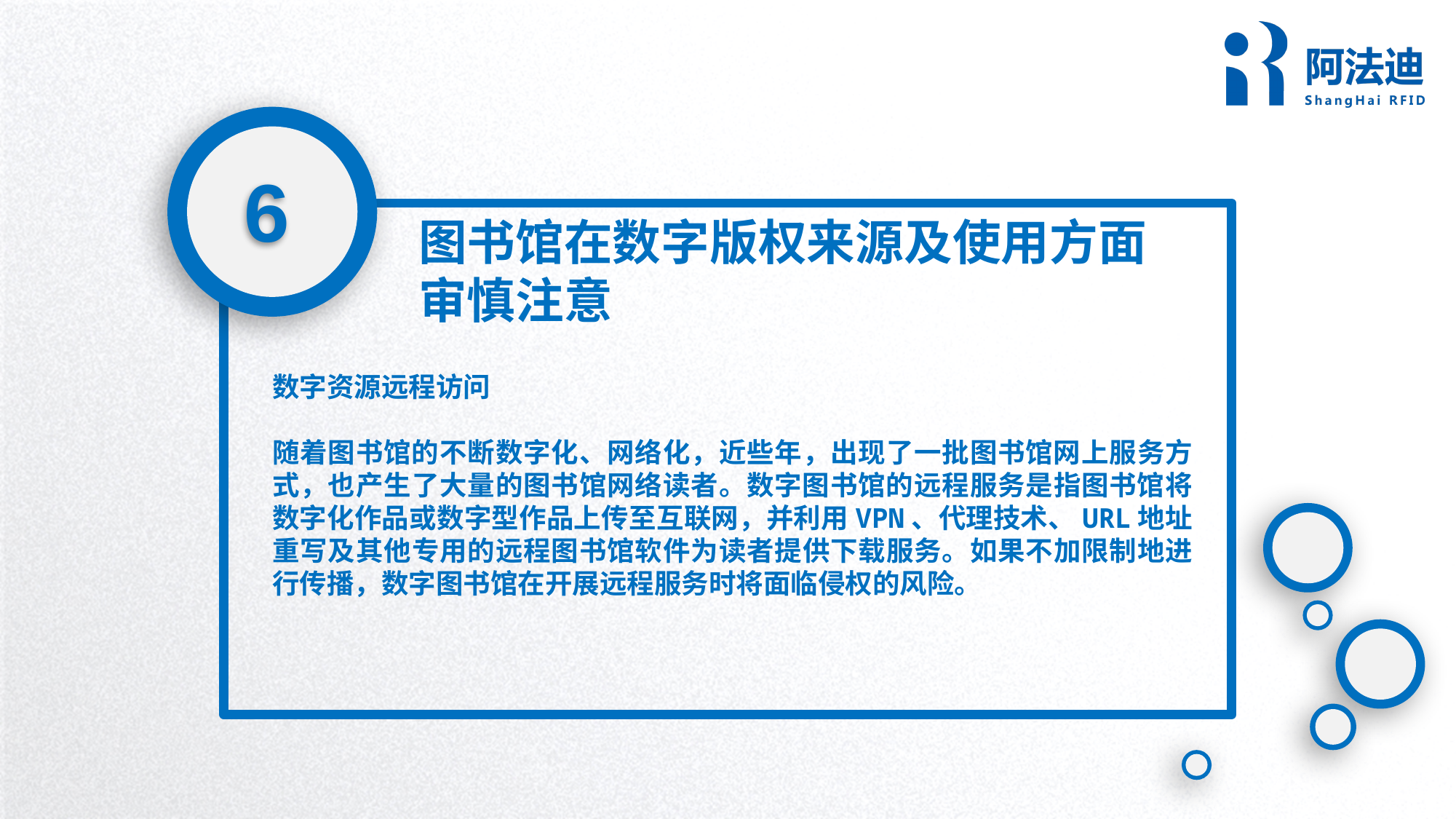

6

图书馆在数字版权来源及使用方面审慎注意
数字资源远程访问

随着图书馆的不断数字化、网络化，近些年，出现了一批图书馆网上服务方式，也产生了大量的图书馆网络读者。数字图书馆的远程服务是指图书馆将数字化作品或数字型作品上传至互联网，并利用VPN、代理技术、URL地址重写及其他专用的远程图书馆软件为读者提供下载服务。如果不加限制地进行传播，数字图书馆在开展远程服务时将面临侵权的风险。

延时符